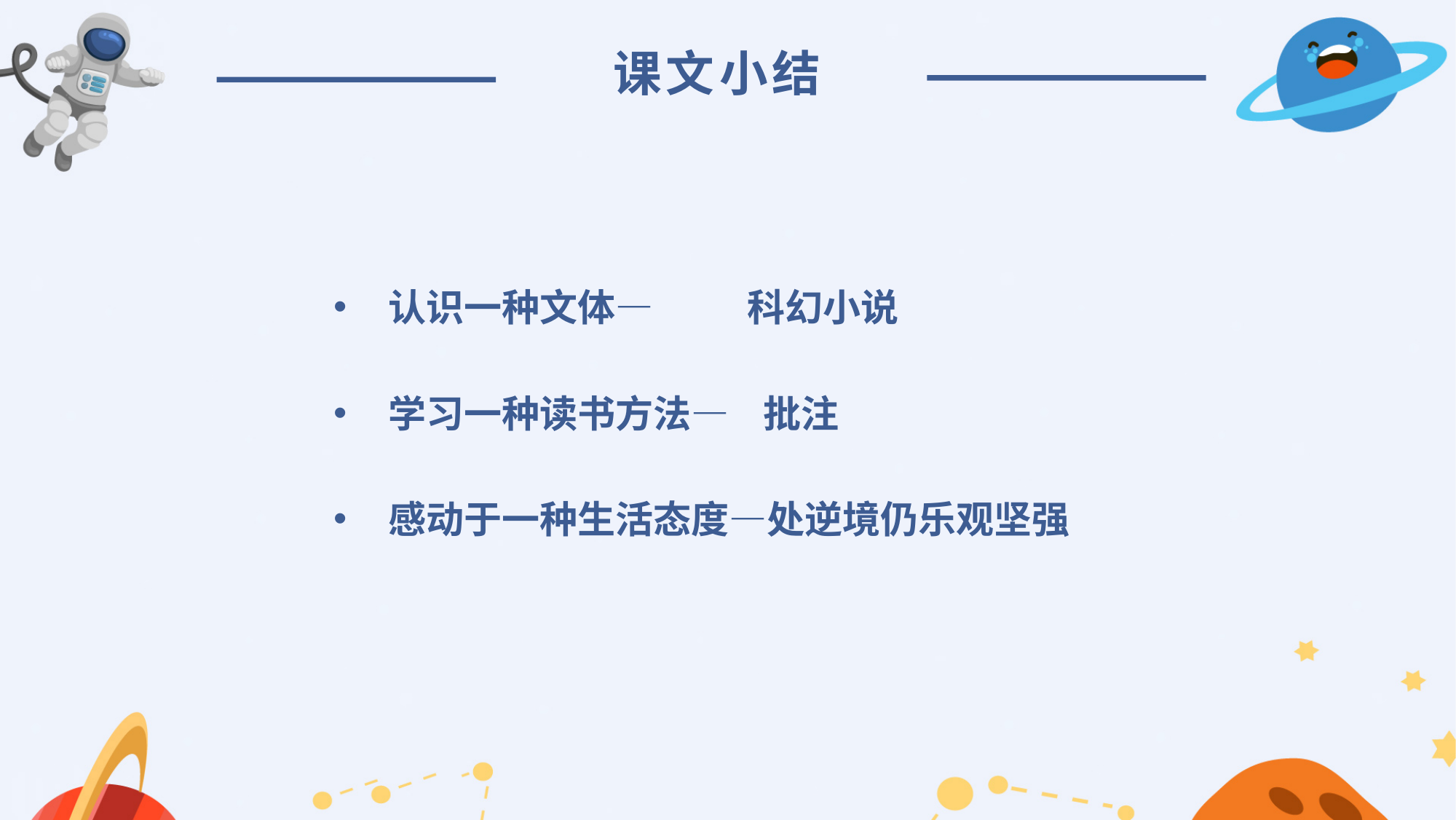

课文小结

认识一种文体—           科幻小说

学习一种读书方法—    批注

感动于一种生活态度—处逆境仍乐观坚强